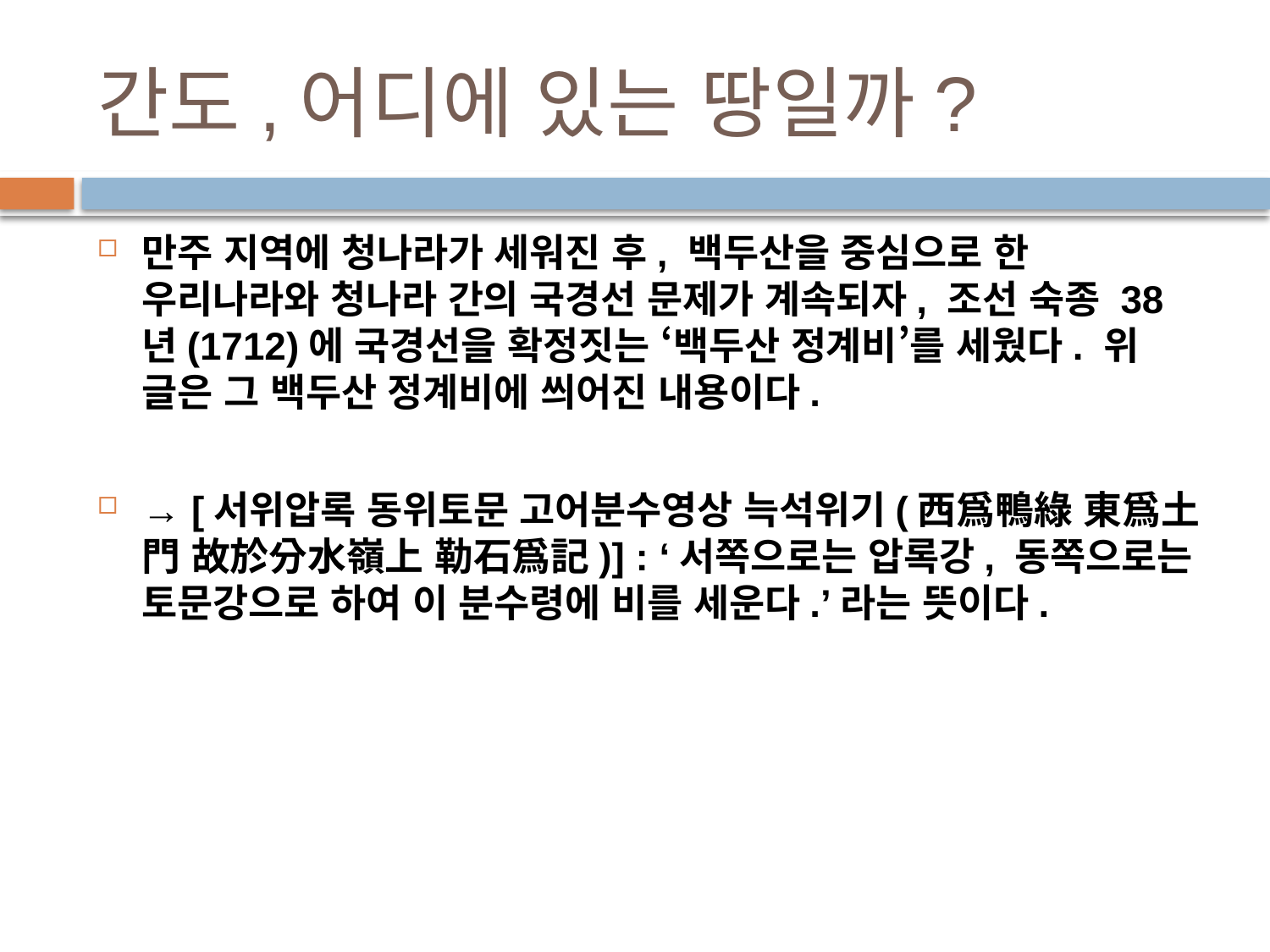

# 간도,어디에 있는 땅일까?
만주 지역에 청나라가 세워진 후, 백두산을 중심으로 한 우리나라와 청나라 간의 국경선 문제가 계속되자, 조선 숙종 38년(1712)에 국경선을 확정짓는 ‘백두산 정계비’를 세웠다. 위 글은 그 백두산 정계비에 씌어진 내용이다.

→ [서위압록 동위토문 고어분수영상 늑석위기(西爲鴨綠 東爲土門 故於分水嶺上 勒石爲記)] : ‘서쪽으로는 압록강, 동쪽으로는 토문강으로 하여 이 분수령에 비를 세운다.’라는 뜻이다.